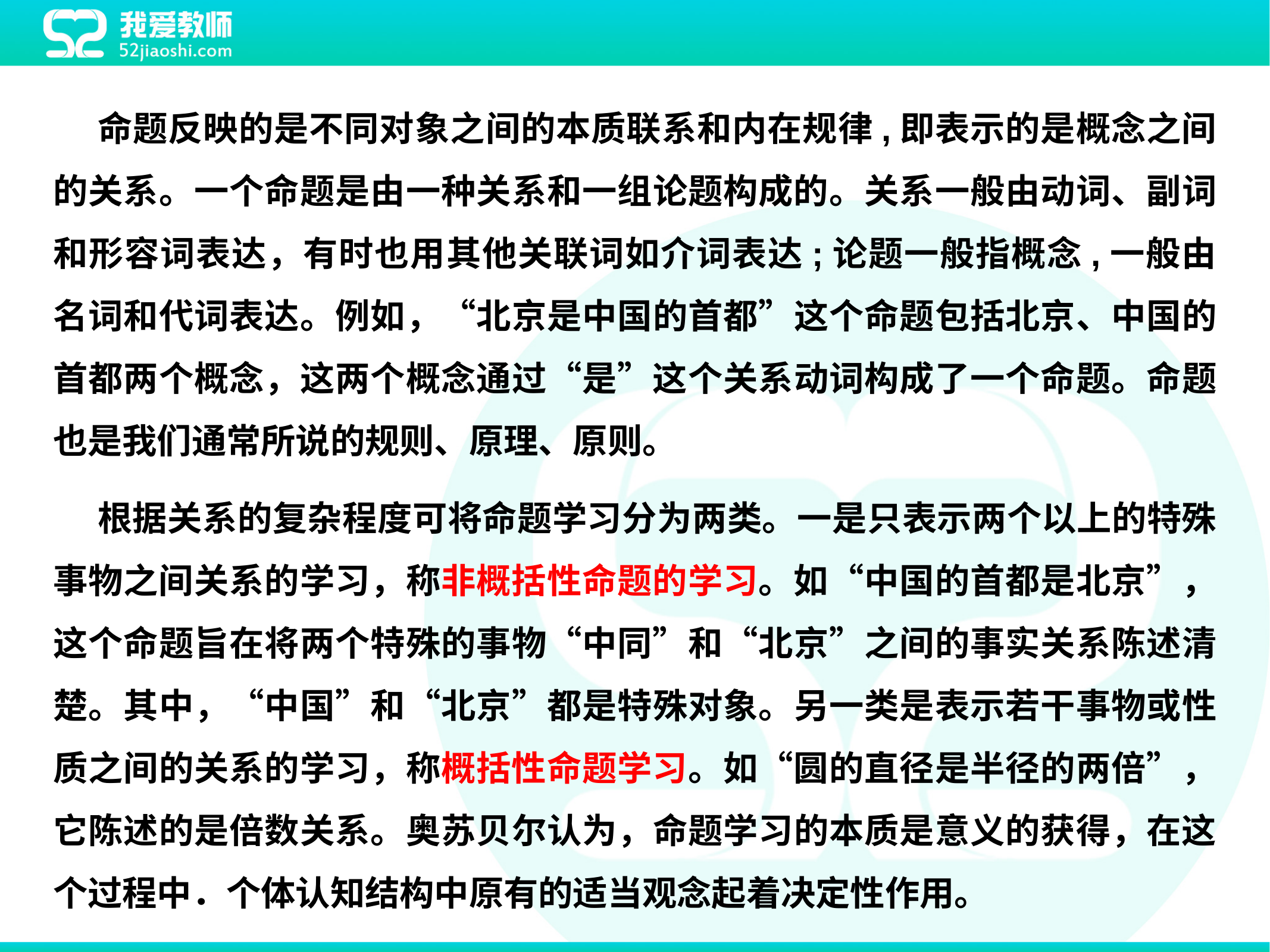

命题反映的是不同对象之间的本质联系和内在规律,即表示的是概念之间的关系。一个命题是由一种关系和一组论题构成的。关系一般由动词、副词和形容词表达，有时也用其他关联词如介词表达;论题一般指概念,一般由名词和代词表达。例如，“北京是中国的首都”这个命题包括北京、中国的首都两个概念，这两个概念通过“是”这个关系动词构成了一个命题。命题也是我们通常所说的规则、原理、原则。
根据关系的复杂程度可将命题学习分为两类。一是只表示两个以上的特殊事物之间关系的学习，称非概括性命题的学习。如“中国的首都是北京”，这个命题旨在将两个特殊的事物“中同”和“北京”之间的事实关系陈述清楚。其中，“中国”和“北京”都是特殊对象。另一类是表示若干事物或性质之间的关系的学习，称概括性命题学习。如“圆的直径是半径的两倍”，它陈述的是倍数关系。奥苏贝尔认为，命题学习的本质是意义的获得，在这个过程中．个体认知结构中原有的适当观念起着决定性作用。